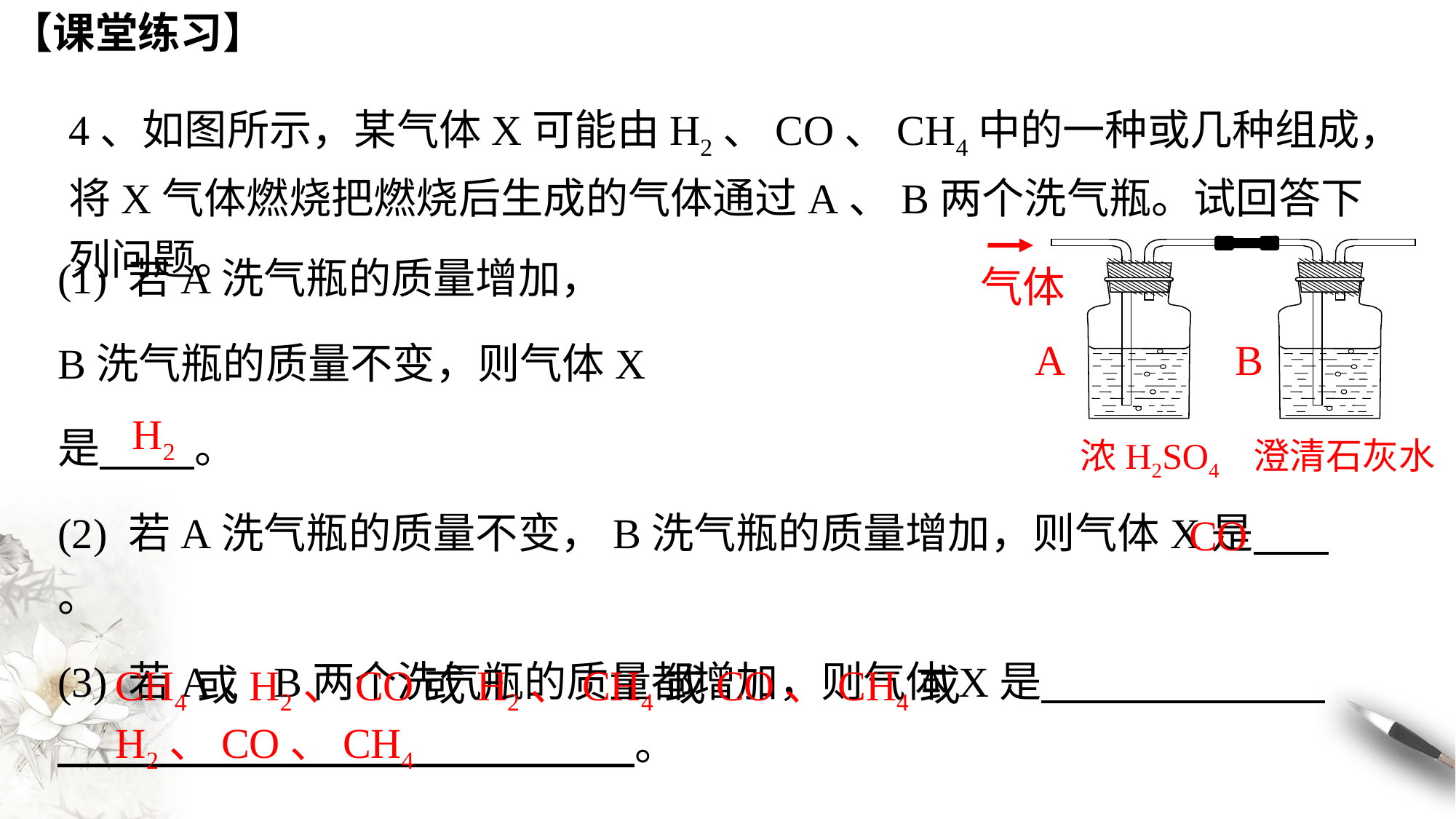

【课堂练习】
4、如图所示，某气体X可能由H2、CO、CH4中的一种或几种组成，将X气体燃烧把燃烧后生成的气体通过A、B两个洗气瓶。试回答下列问题。
(1) 若A洗气瓶的质量增加，
B洗气瓶的质量不变，则气体X
是          。
(2) 若A洗气瓶的质量不变，B洗气瓶的质量增加，则气体X是         。
(3) 若A、B两个洗气瓶的质量都增加，则气体X是                                                                                            。

气体
A
B
浓H2SO4
澄清石灰水
H2
CO
CH4或H2、CO或H2、CH4或CO、CH4或H2、CO、CH4